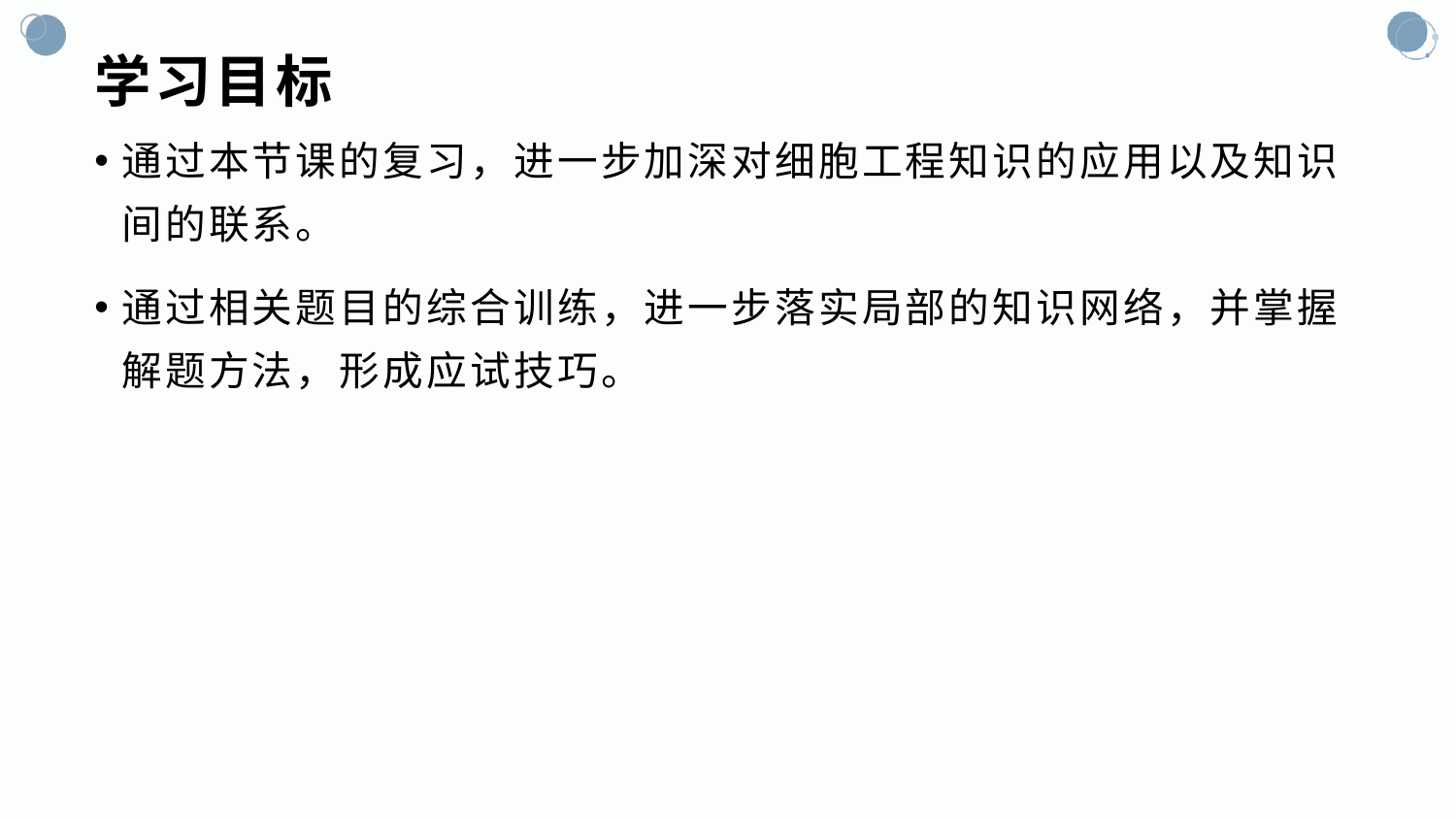

# 学习目标
通过本节课的复习，进一步加深对细胞工程知识的应用以及知识间的联系。
通过相关题目的综合训练，进一步落实局部的知识网络，并掌握解题方法，形成应试技巧。